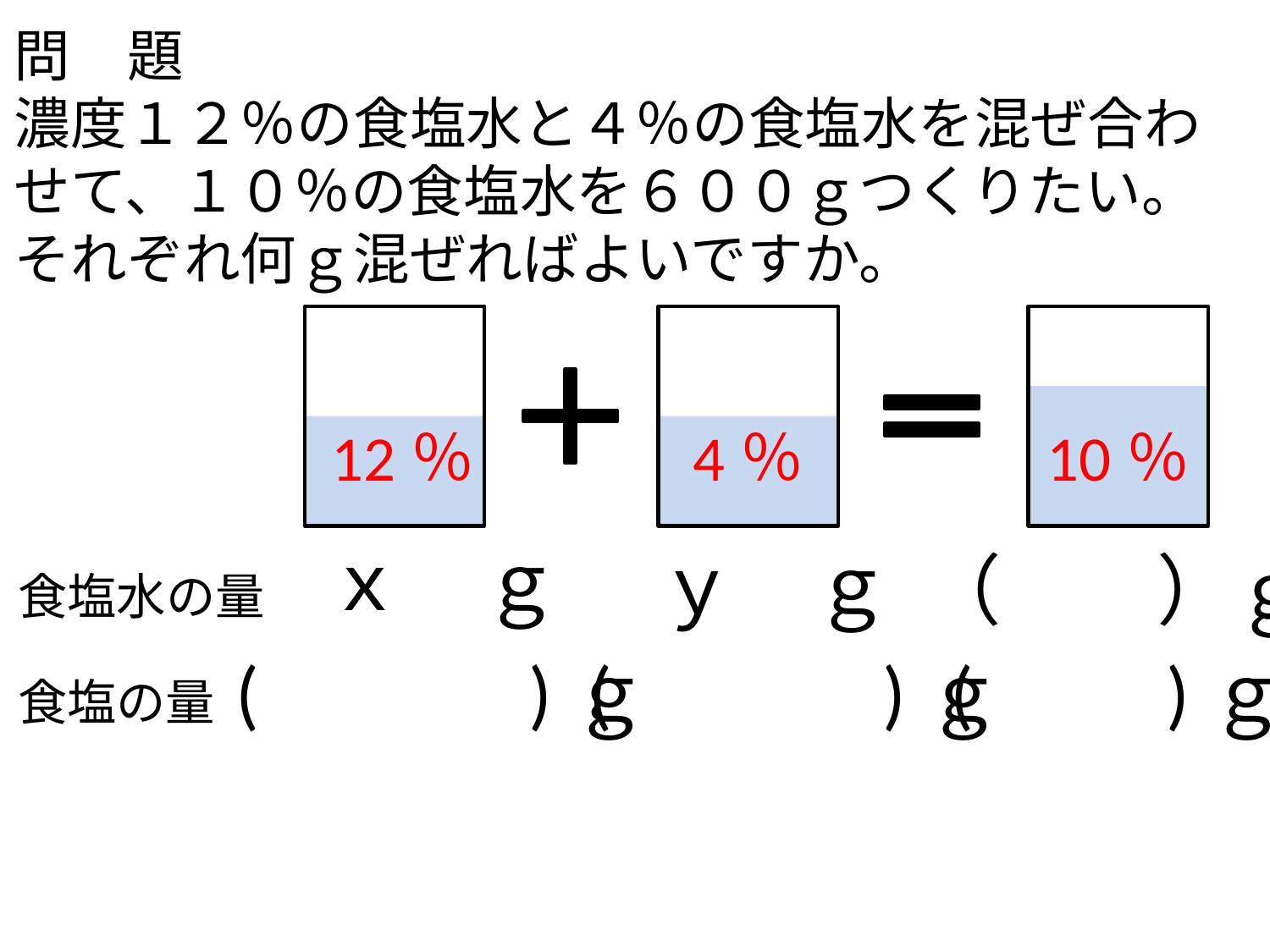

# 問　題 濃度１２％の食塩水と４％の食塩水を混ぜ合わせて、１０％の食塩水を６００ｇつくりたい。それぞれ何ｇ混ぜればよいですか。

10％
4％
12％

ｘ　ｇ
ｙ　ｇ
（　　）ｇ
食塩水の量
(　　)ｇ
(　　　)ｇ
(　　　)ｇ
食塩の量